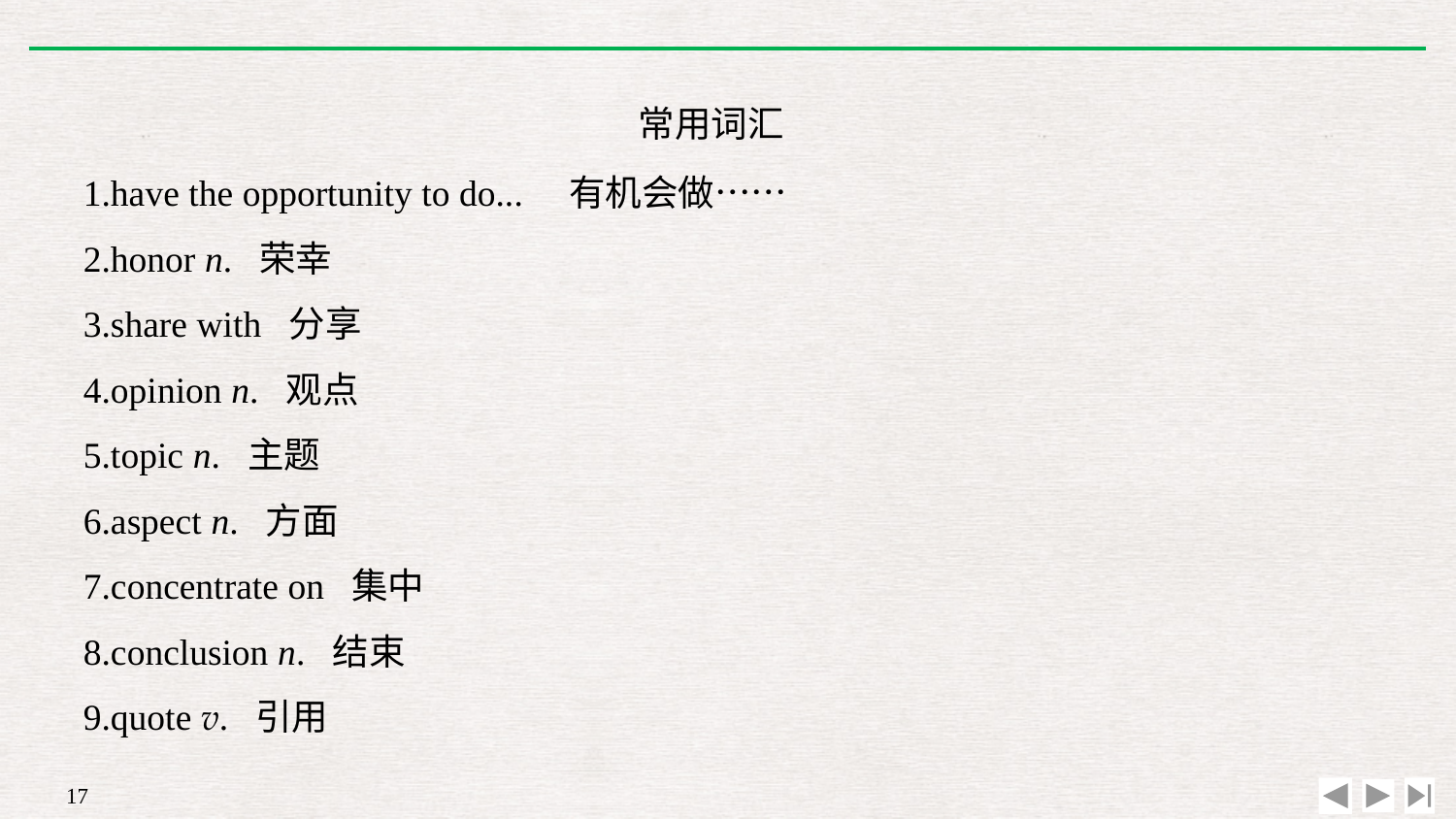

常用词汇
1.have the opportunity to do...　有机会做……
2.honor n.  荣幸
3.share with  分享
4.opinion n.  观点
5.topic n.  主题
6.aspect n.  方面
7.concentrate on  集中
8.conclusion n.  结束
9.quote v.  引用